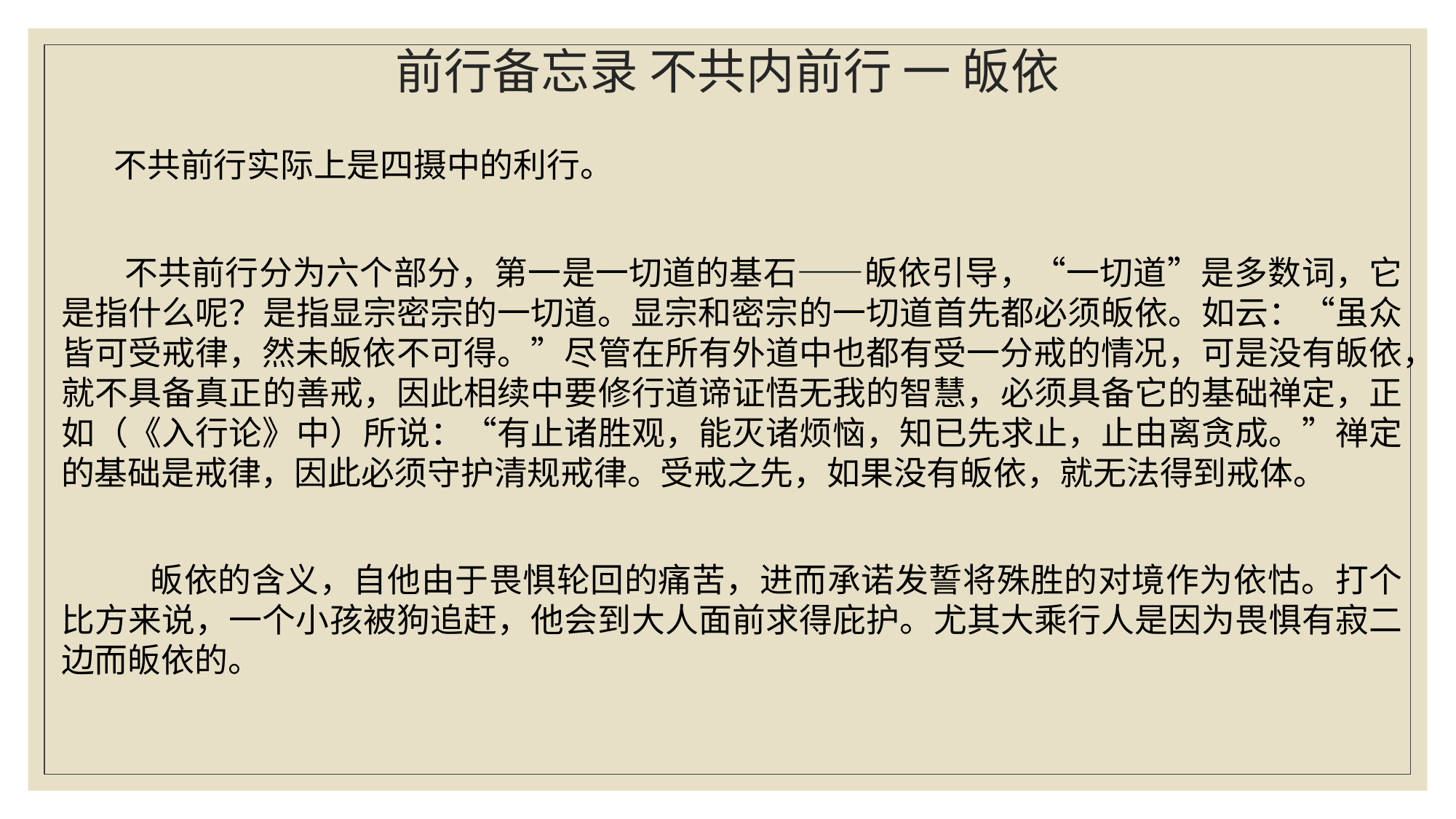

# 前行备忘录 不共内前行 一 皈依
      不共前行实际上是四摄中的利行。

       不共前行分为六个部分，第一是一切道的基石——皈依引导，“一切道”是多数词，它是指什么呢？是指显宗密宗的一切道。显宗和密宗的一切道首先都必须皈依。如云：“虽众皆可受戒律，然未皈依不可得。”尽管在所有外道中也都有受一分戒的情况，可是没有皈依，就不具备真正的善戒，因此相续中要修行道谛证悟无我的智慧，必须具备它的基础禅定，正如（《入行论》中）所说：“有止诸胜观，能灭诸烦恼，知已先求止，止由离贪成。”禅定的基础是戒律，因此必须守护清规戒律。受戒之先，如果没有皈依，就无法得到戒体。

          皈依的含义，自他由于畏惧轮回的痛苦，进而承诺发誓将殊胜的对境作为依怙。打个比方来说，一个小孩被狗追赶，他会到大人面前求得庇护。尤其大乘行人是因为畏惧有寂二边而皈依的。